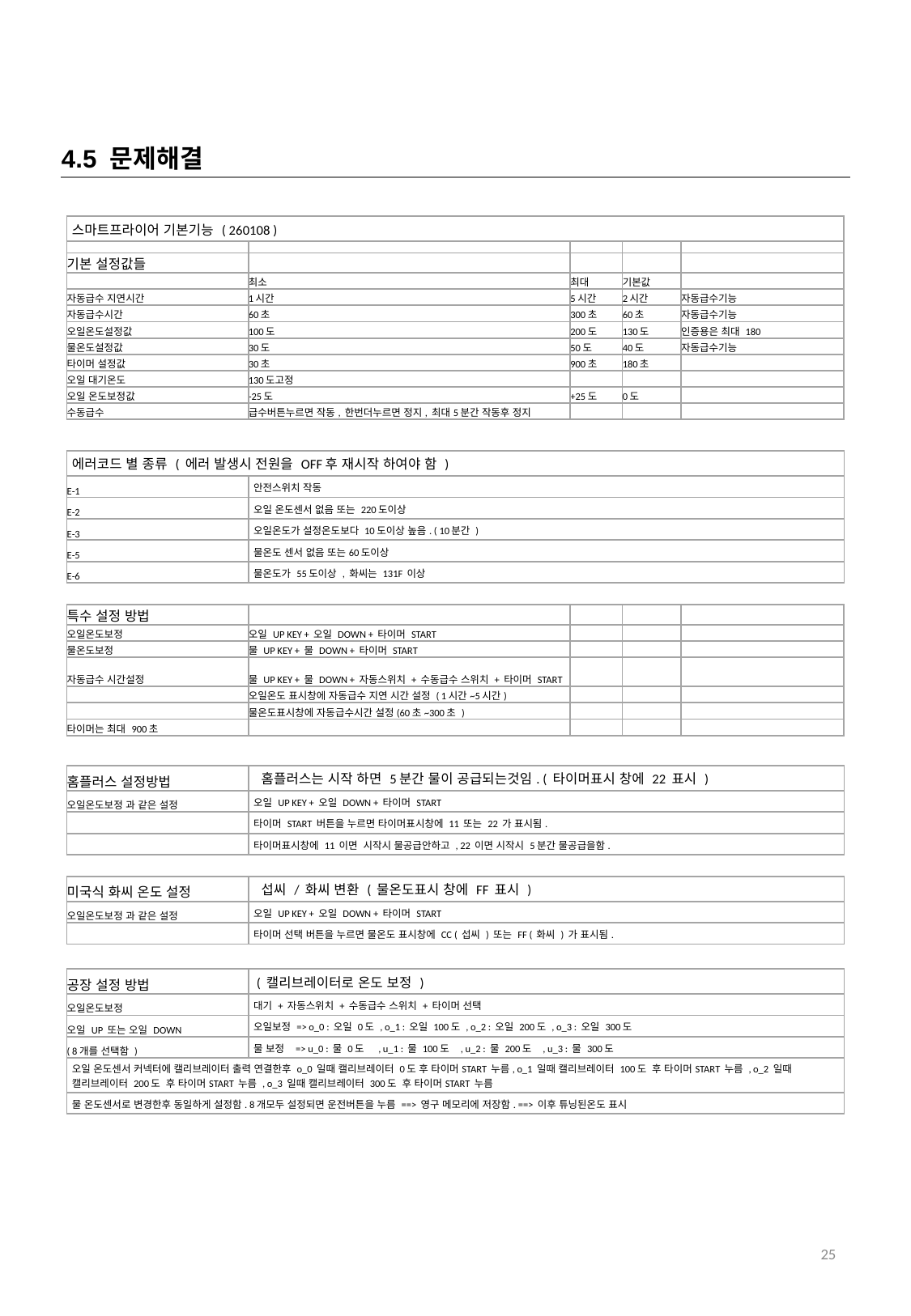

4.5 문제해결
| 스마트프라이어 기본기능 ( 260108 ) |  |  |  |  |
| --- | --- | --- | --- | --- |
|  |  |  |  |  |
| 기본 설정값들 |  |  |  |  |
|  | 최소 | 최대 | 기본값 |  |
| 자동급수 지연시간 | 1시간 | 5시간 | 2시간 | 자동급수기능 |
| 자동급수시간 | 60초 | 300초 | 60초 | 자동급수기능 |
| 오일온도설정값 | 100도 | 200도 | 130도 | 인증용은 최대 180 |
| 물온도설정값 | 30도 | 50도 | 40도 | 자동급수기능 |
| 타이머 설정값 | 30초 | 900초 | 180초 |  |
| 오일 대기온도 | 130도고정 |  |  |  |
| 오일 온도보정값 | -25도 | +25도 | 0도 |  |
| 수동급수 | 급수버튼누르면 작동, 한번더누르면 정지, 최대5분간 작동후 정지 |  |  |  |
| 에러코드 별 종류 ( 에러 발생시 전원을 OFF후 재시작 하여야 함 ) |  |
| --- | --- |
| E-1 | 안전스위치 작동 |
| E-2 | 오일 온도센서 없음 또는 220도이상 |
| E-3 | 오일온도가 설정온도보다 10도이상 높음. ( 10분간 ) |
| E-5 | 물온도 센서 없음 또는60도이상 |
| E-6 | 물온도가 55도이상 , 화씨는 131F 이상 |
| 특수 설정 방법 |  |  |  |  |
| --- | --- | --- | --- | --- |
| 오일온도보정 | 오일 UP KEY + 오일 DOWN + 타이머 START |  |  |  |
| 물온도보정 | 물 UP KEY + 물 DOWN + 타이머 START |  |  |  |
| 자동급수 시간설정 | 물 UP KEY + 물 DOWN + 자동스위치 + 수동급수 스위치 + 타이머 START |  |  |  |
|  | 오일온도 표시창에 자동급수 지연 시간 설정 ( 1시간~5시간) |  |  |  |
|  | 물온도표시창에 자동급수시간 설정(60초~300초 ) |  |  |  |
| 타이머는 최대 900초 |  |  |  |  |
| 홈플러스 설정방법 | 홈플러스는 시작 하면 5분간 물이 공급되는것임. ( 타이머표시 창에 22 표시 ) |
| --- | --- |
| 오일온도보정 과 같은 설정 | 오일 UP KEY + 오일 DOWN + 타이머 START |
|  | 타이머 START 버튼을 누르면 타이머표시창에 11 또는 22 가 표시됨. |
|  | 타이머표시창에 11 이면 시작시 물공급안하고 , 22 이면 시작시 5분간 물공급을함. |
| 미국식 화씨 온도 설정 | 섭씨 / 화씨 변환 ( 물온도표시 창에 FF 표시 ) |
| --- | --- |
| 오일온도보정 과 같은 설정 | 오일 UP KEY + 오일 DOWN + 타이머 START |
|  | 타이머 선택 버튼을 누르면 물온도 표시창에 CC ( 섭씨 ) 또는 FF ( 화씨 ) 가 표시됨. |
| 공장 설정 방법 | ( 캘리브레이터로 온도 보정 ) |
| --- | --- |
| 오일온도보정 | 대기 + 자동스위치 + 수동급수 스위치 + 타이머 선택 |
| 오일 UP 또는 오일 DOWN | 오일보정 => o\_0 : 오일 0도 , o\_1 : 오일 100도 , o\_2 : 오일 200도 , o\_3 : 오일 300도 |
| ( 8개를 선택함 ) | 물 보정 => u\_0 : 물 0도 , u\_1 : 물 100도 , u\_2 : 물 200도 , u\_3 : 물 300도 |
| 오일 온도센서 커넥터에 캘리브레이터 출력 연결한후 o\_0 일때 캘리브레이터 0도 후 타이머START 누름, o\_1 일때 캘리브레이터 100도 후 타이머START 누름 , o\_2 일때 캘리브레이터 200도 후 타이머START 누름 , o\_3 일때 캘리브레이터 300도 후 타이머START 누름 |  |
| 물 온도센서로 변경한후 동일하게 설정함. 8개모두 설정되면 운전버튼을 누름 ==> 영구 메모리에 저장함. ==> 이후 튜닝된온도 표시 |  |
25